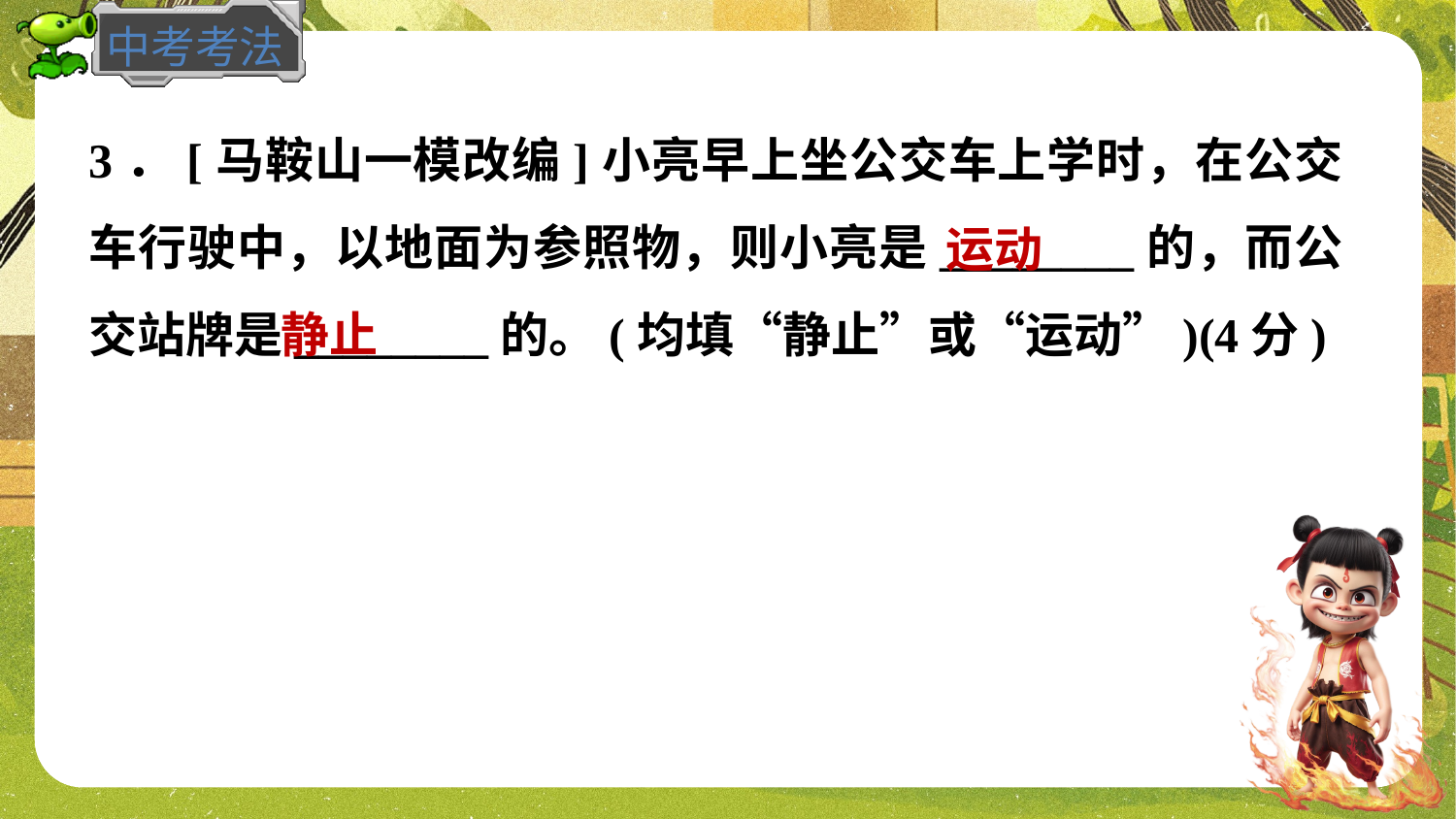

3．[马鞍山一模改编]小亮早上坐公交车上学时，在公交车行驶中，以地面为参照物，则小亮是________的，而公交站牌是________的。(均填“静止”或“运动”)(4分)
运动
静止